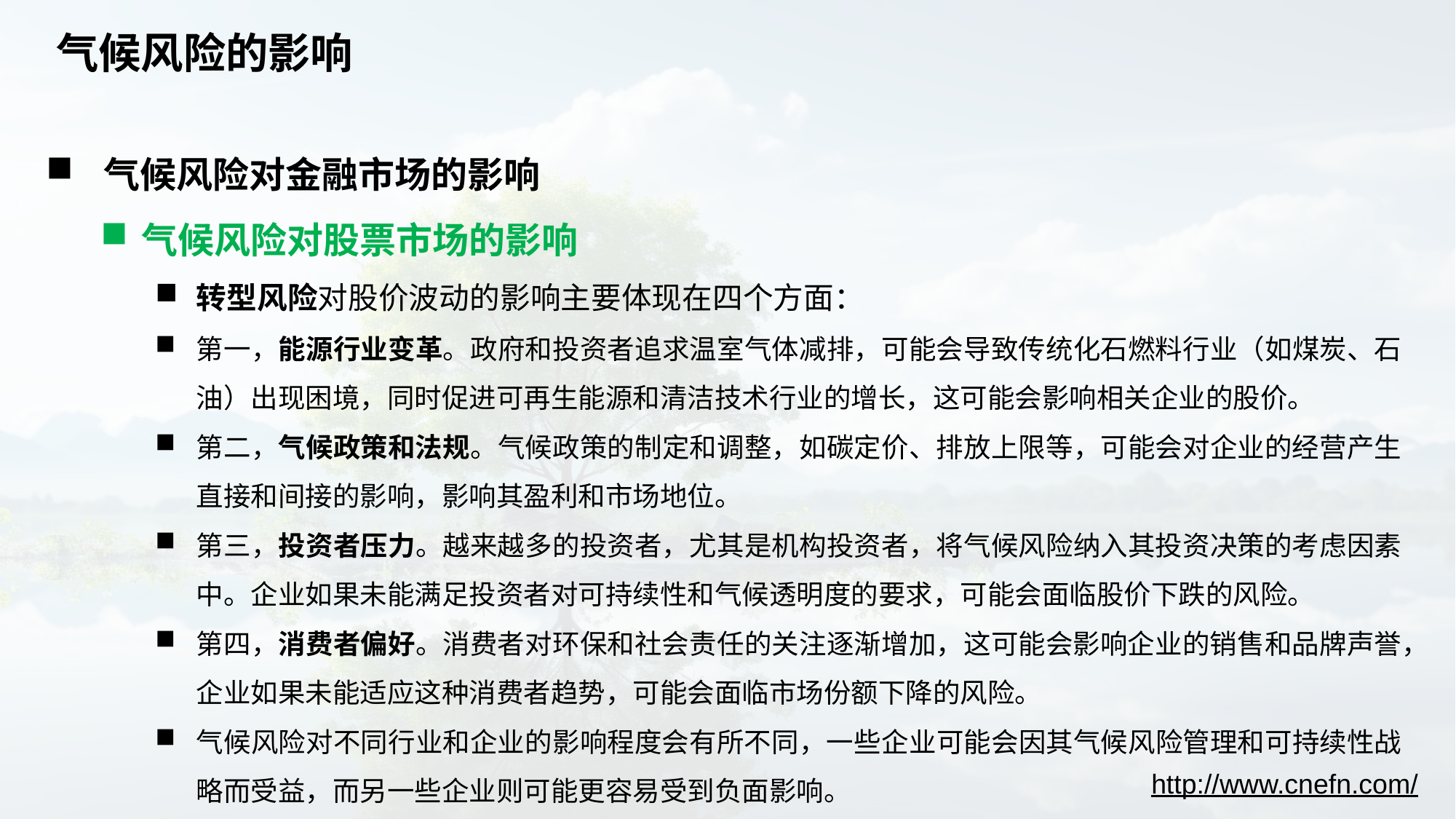

# 气候风险的影响
 气候风险对金融市场的影响
气候风险对股票市场的影响
转型风险对股价波动的影响主要体现在四个方面：
第一，能源行业变革。政府和投资者追求温室气体减排，可能会导致传统化石燃料行业（如煤炭、石油）出现困境，同时促进可再生能源和清洁技术行业的增长，这可能会影响相关企业的股价。
第二，气候政策和法规。气候政策的制定和调整，如碳定价、排放上限等，可能会对企业的经营产生直接和间接的影响，影响其盈利和市场地位。
第三，投资者压力。越来越多的投资者，尤其是机构投资者，将气候风险纳入其投资决策的考虑因素中。企业如果未能满足投资者对可持续性和气候透明度的要求，可能会面临股价下跌的风险。
第四，消费者偏好。消费者对环保和社会责任的关注逐渐增加，这可能会影响企业的销售和品牌声誉，企业如果未能适应这种消费者趋势，可能会面临市场份额下降的风险。
气候风险对不同行业和企业的影响程度会有所不同，一些企业可能会因其气候风险管理和可持续性战略而受益，而另一些企业则可能更容易受到负面影响。